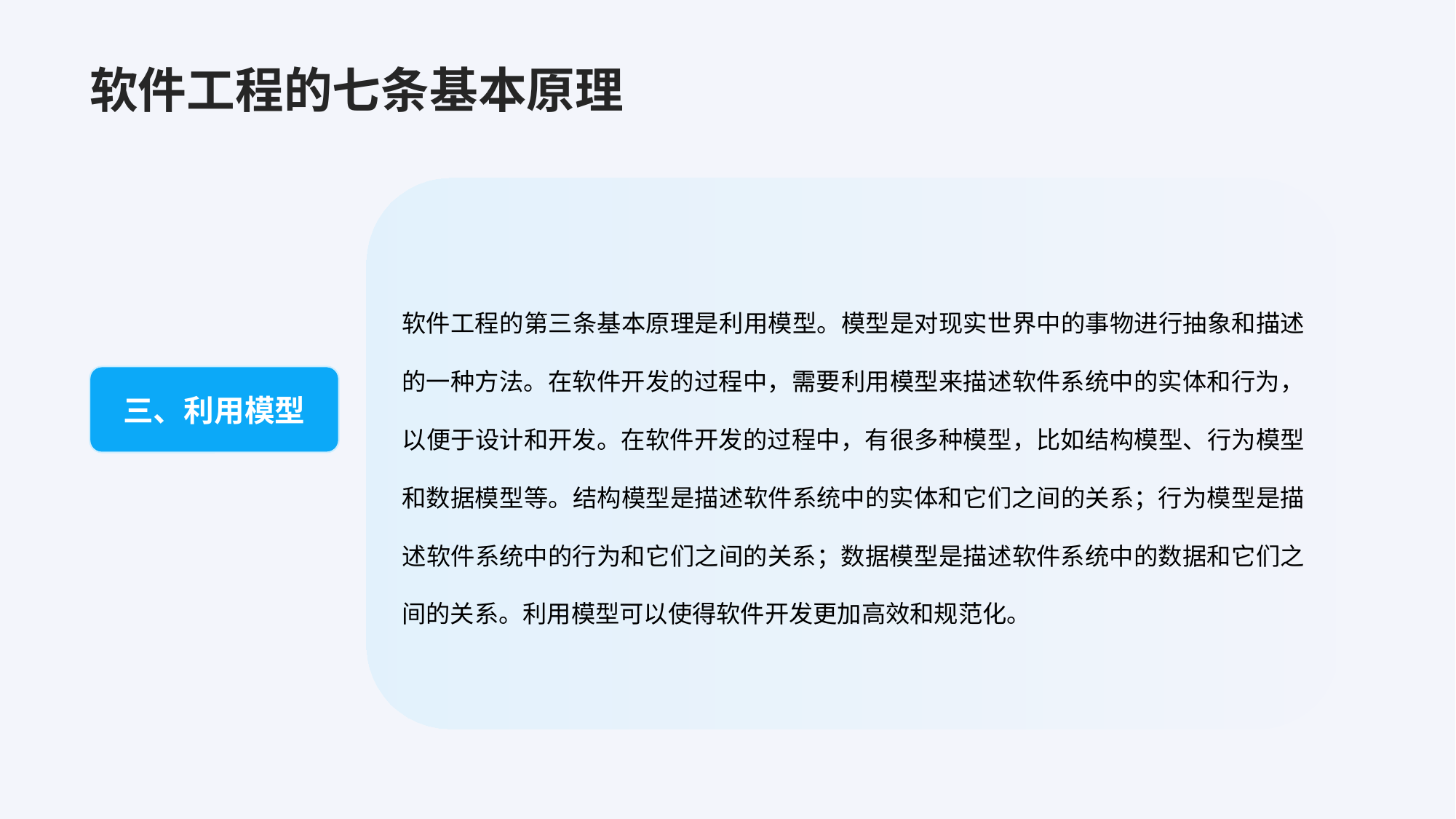

# 软件工程的七条基本原理
软件工程的第三条基本原理是利用模型。模型是对现实世界中的事物进行抽象和描述的一种方法。在软件开发的过程中，需要利用模型来描述软件系统中的实体和行为，以便于设计和开发。在软件开发的过程中，有很多种模型，比如结构模型、行为模型和数据模型等。结构模型是描述软件系统中的实体和它们之间的关系；行为模型是描述软件系统中的行为和它们之间的关系；数据模型是描述软件系统中的数据和它们之间的关系。利用模型可以使得软件开发更加高效和规范化。

三、利用模型